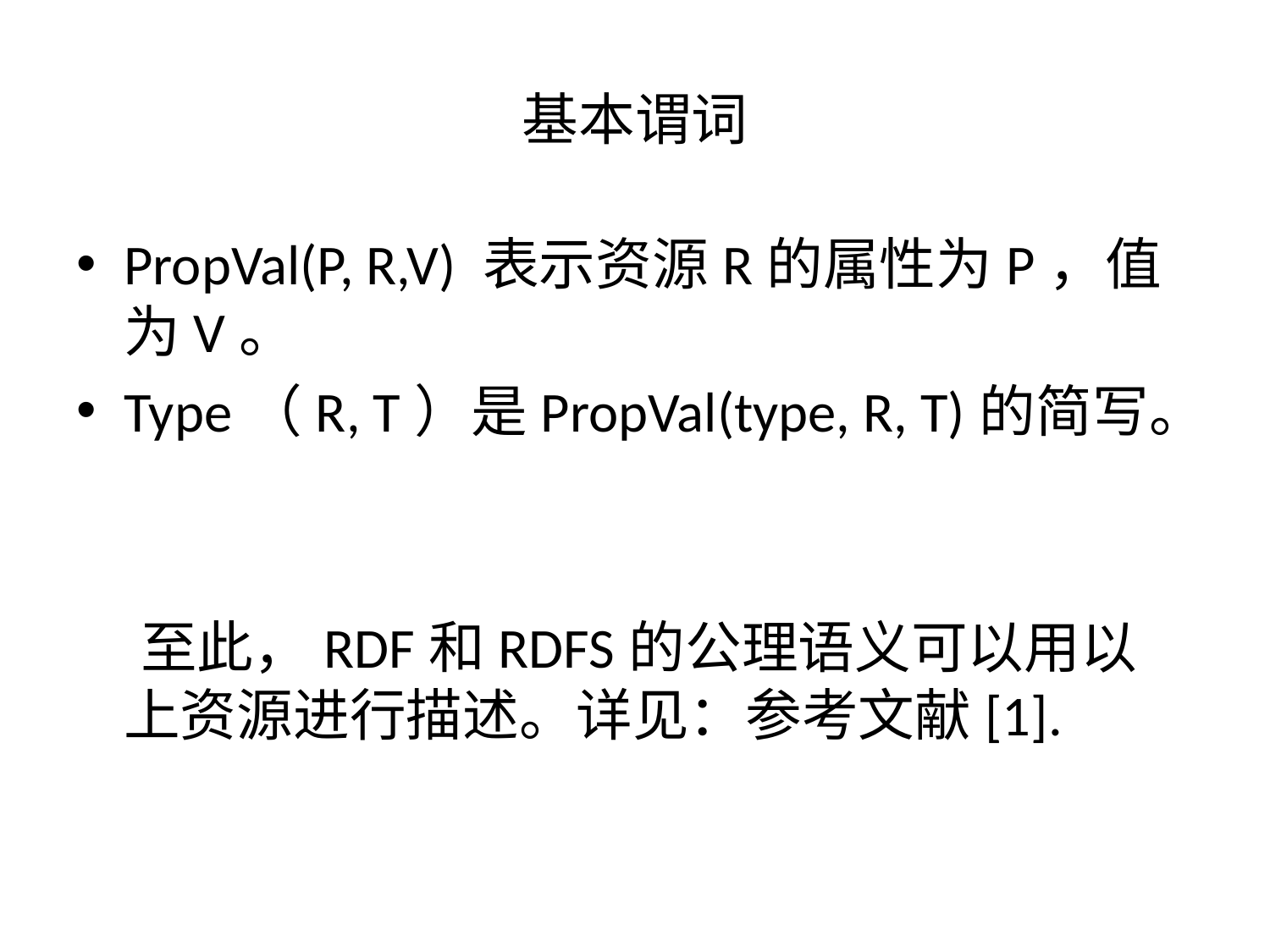

# 基本谓词
PropVal(P, R,V) 表示资源R的属性为P，值为V。
Type（R, T）是PropVal(type, R, T)的简写。

    至此，RDF和RDFS的公理语义可以用以上资源进行描述。详见：参考文献[1].